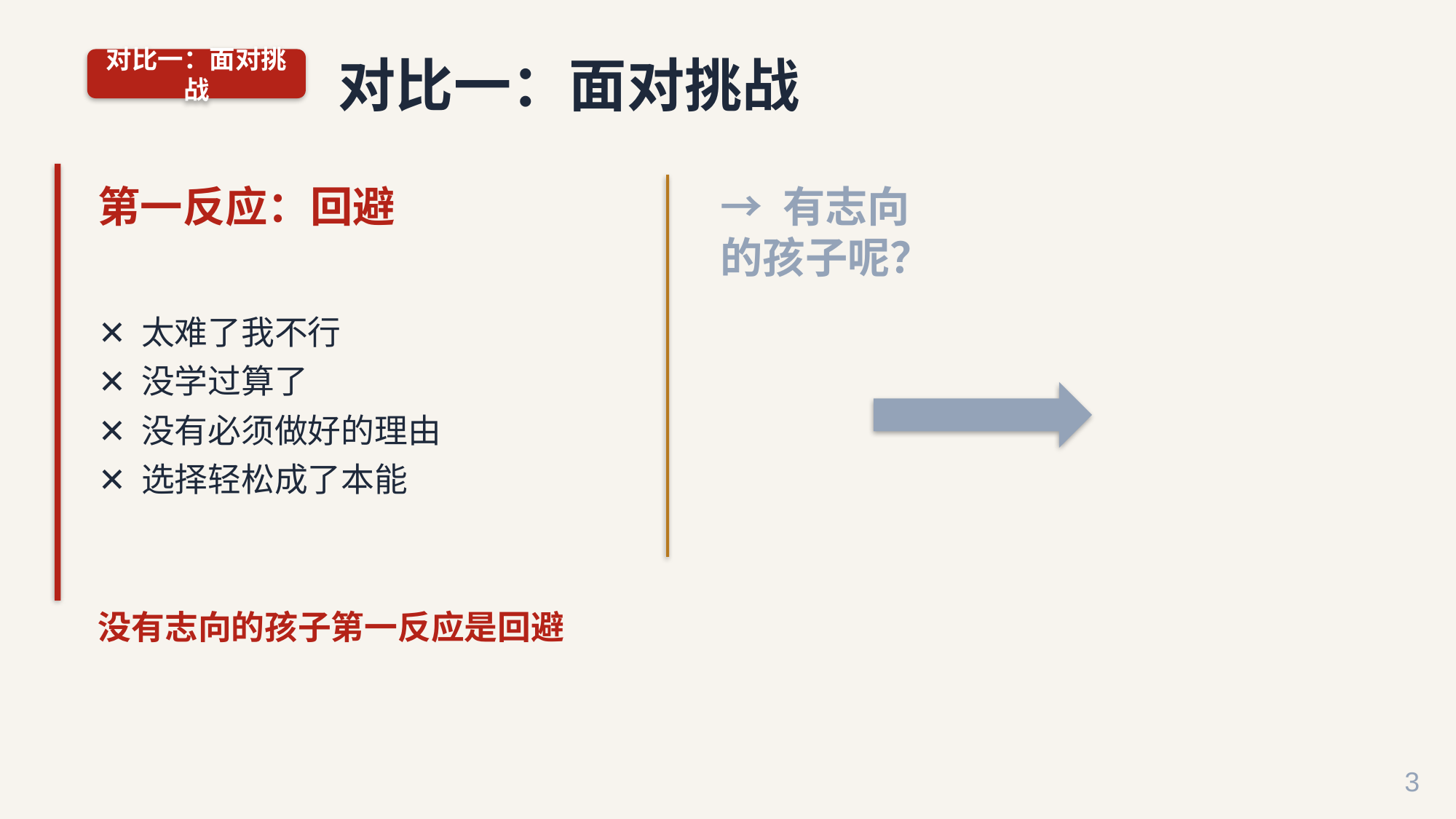

对比一：面对挑战
对比一：面对挑战

第一反应：回避

→ 有志向
的孩子呢？
✕ 太难了我不行
✕ 没学过算了
✕ 没有必须做好的理由
✕ 选择轻松成了本能

没有志向的孩子第一反应是回避
3